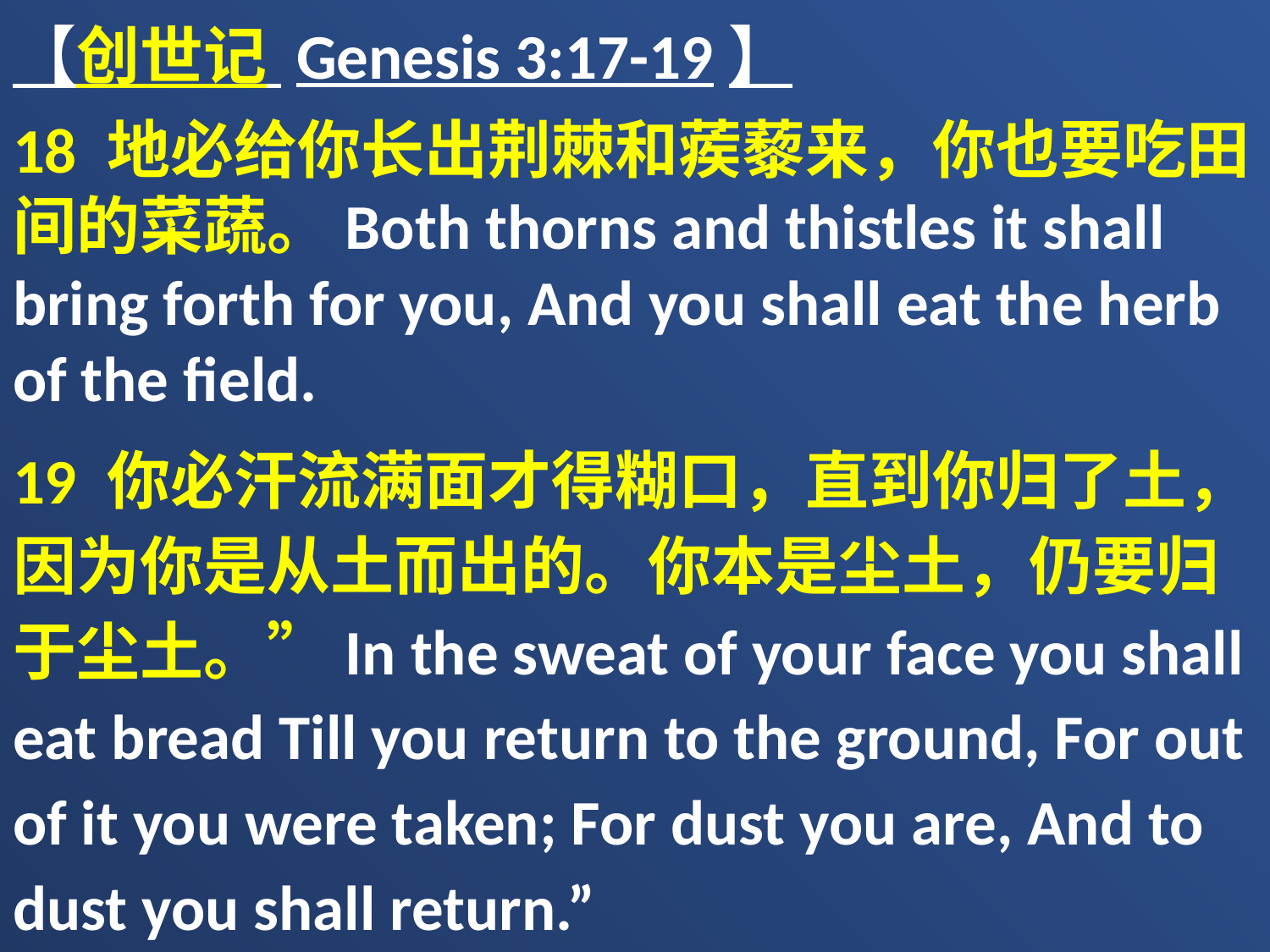

【创世记 Genesis 3:17-19】
18 地必给你长出荆棘和蒺藜来，你也要吃田间的菜蔬。Both thorns and thistles it shall bring forth for you, And you shall eat the herb of the field.
19 你必汗流满面才得糊口，直到你归了土，因为你是从土而出的。你本是尘土，仍要归于尘土。”In the sweat of your face you shall eat bread Till you return to the ground, For out of it you were taken; For dust you are, And to dust you shall return.”